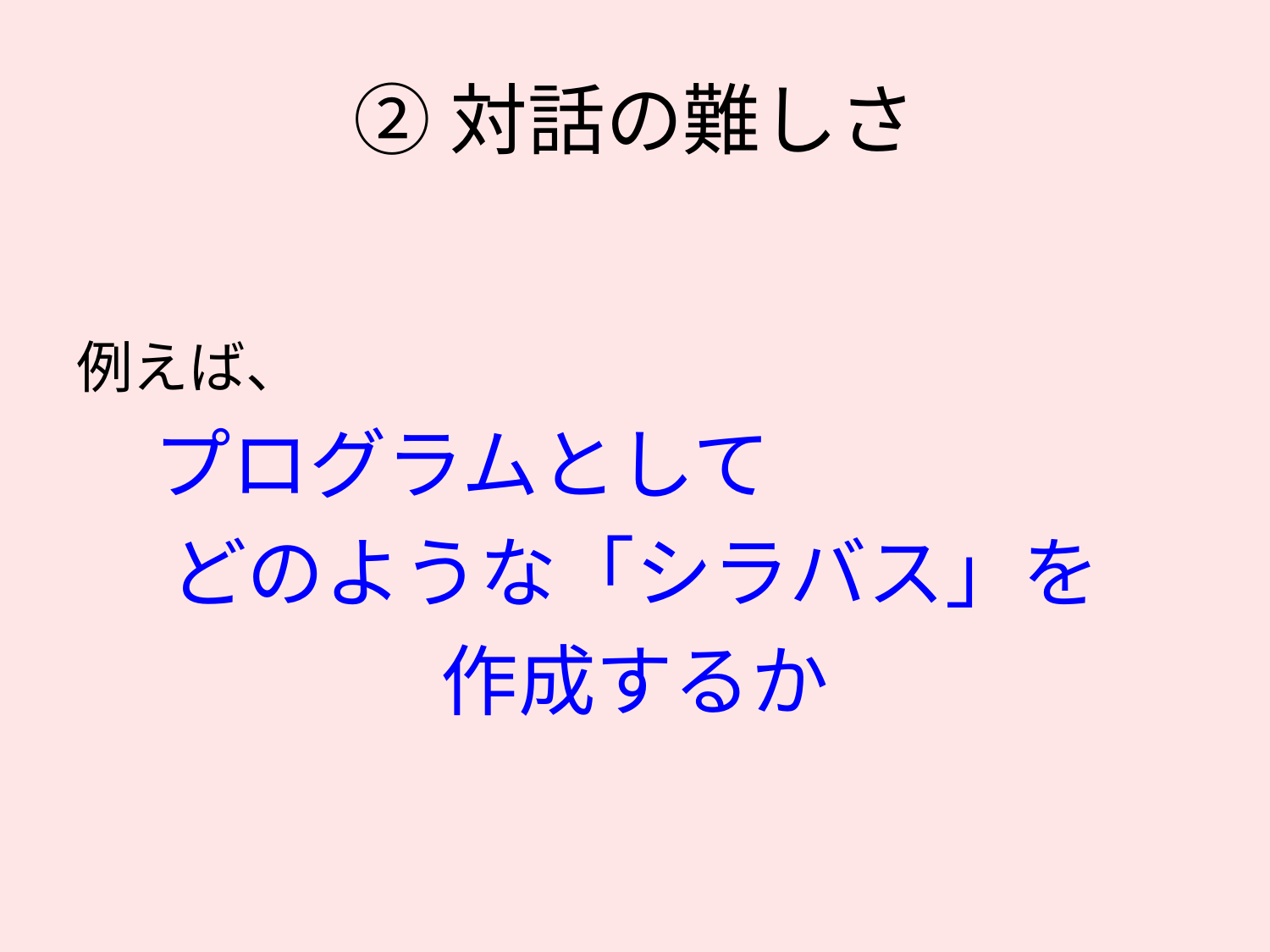

# ②対話の難しさ
例えば、
　プログラムとして
どのような「シラバス」を
作成するか